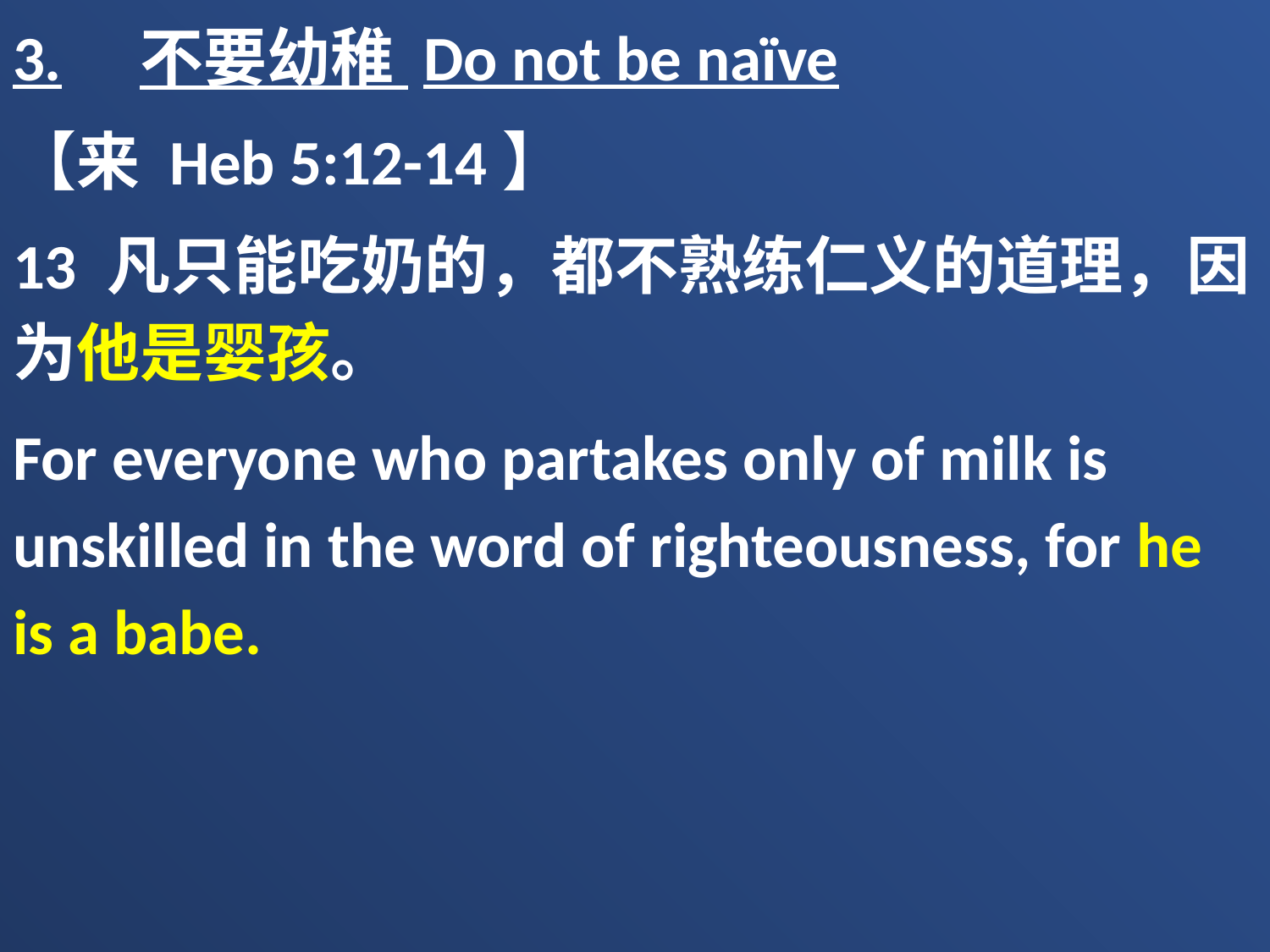

3.	不要幼稚 Do not be naïve
【来 Heb 5:12-14】
13 凡只能吃奶的，都不熟练仁义的道理，因为他是婴孩。
For everyone who partakes only of milk is unskilled in the word of righteousness, for he is a babe.